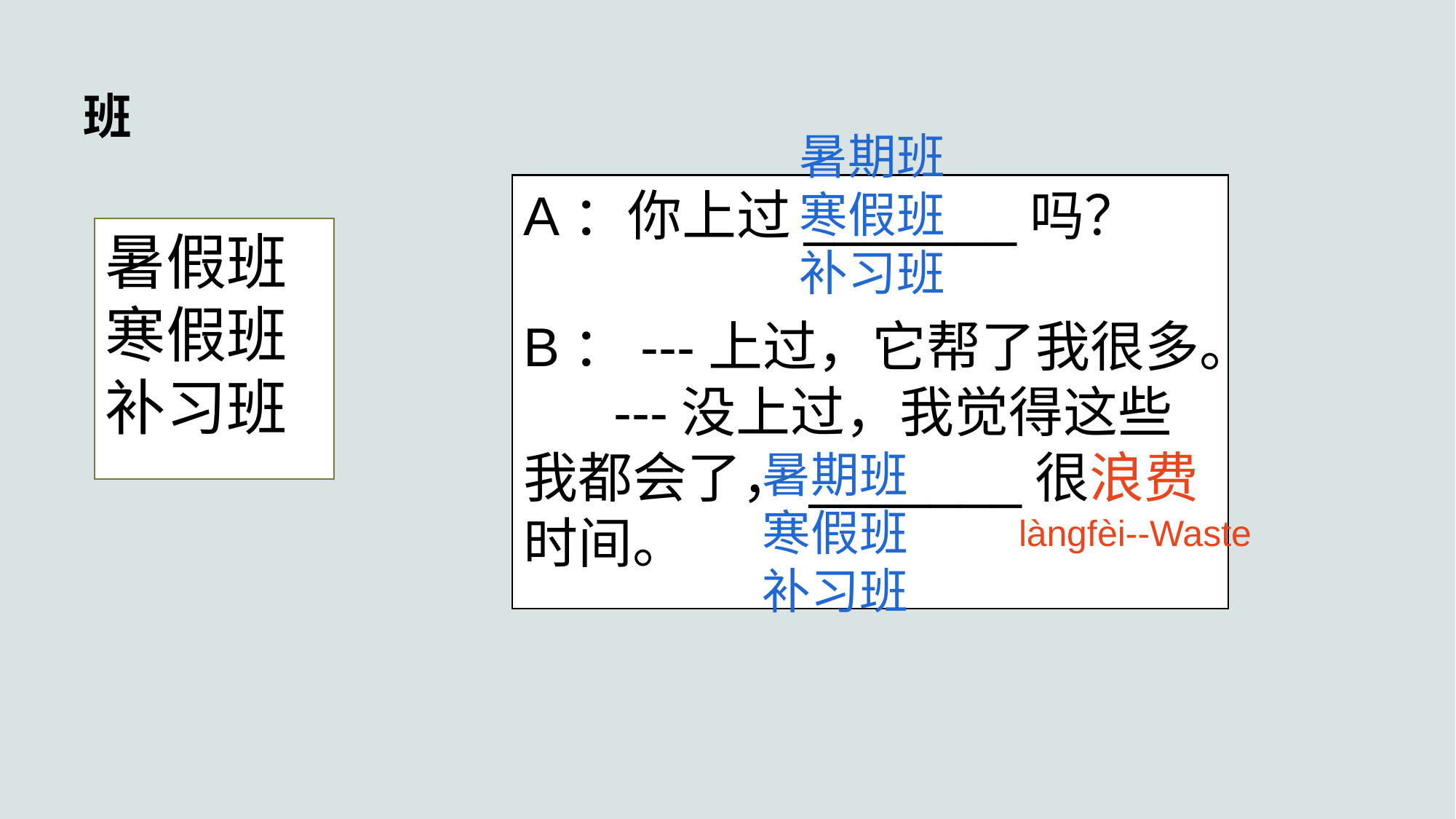

# 班
暑期班
寒假班
补习班
A：你上过_______吗？

B：---上过，它帮了我很多。
      ---没上过，我觉得这些我都会了，_______很浪费时间。
暑假班
寒假班
补习班
暑期班
寒假班
补习班
làngfèi--Waste